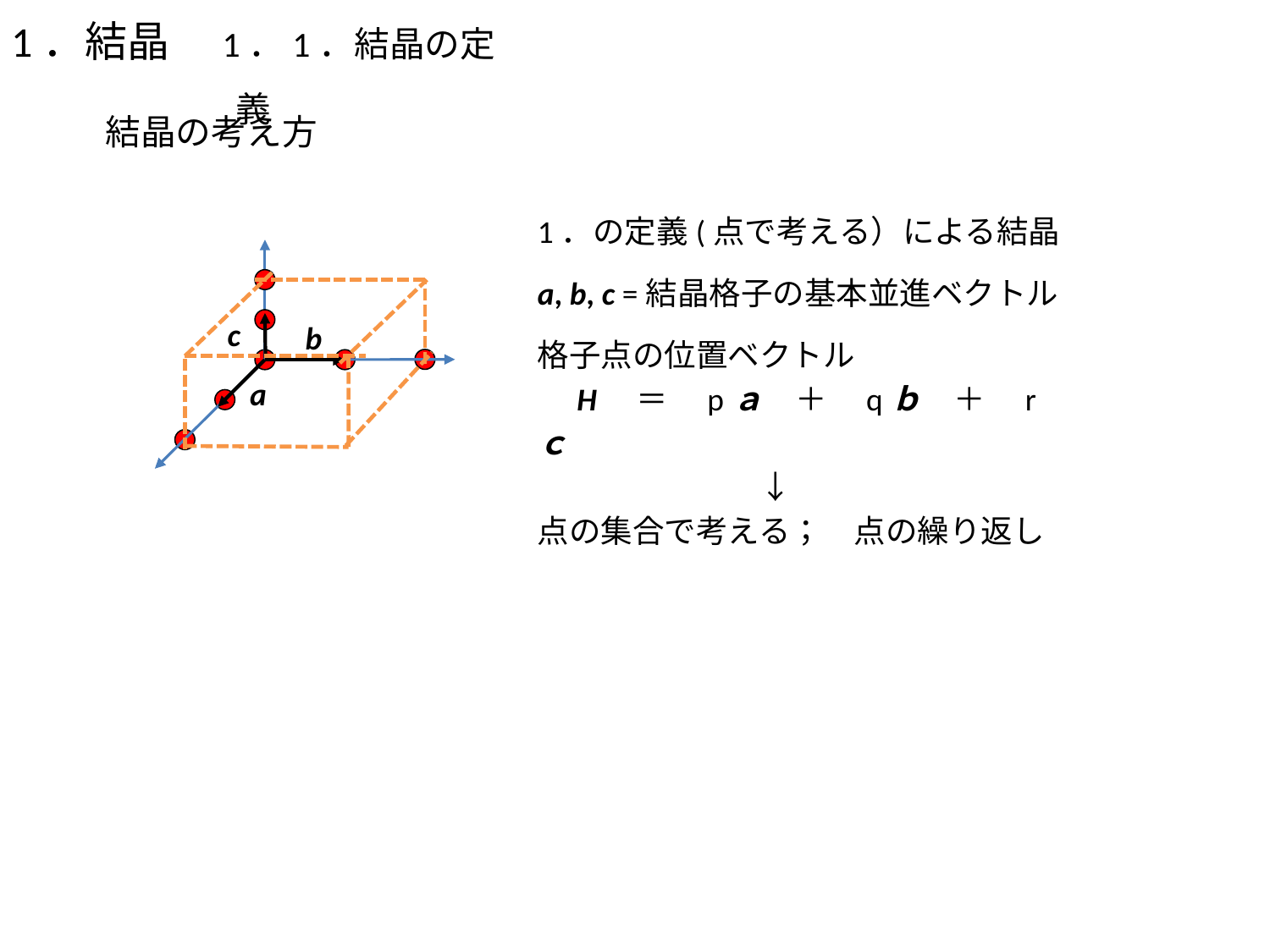

1．結晶　1．1．結晶の定義

結晶の考え方
1．の定義(点で考える）による結晶
a, b, c =結晶格子の基本並進ベクトル
格子点の位置ベクトル
　H　＝　pａ　＋　qｂ　＋　rｃ
　　　　　　　↓
点の集合で考える；　点の繰り返し

c

b

a